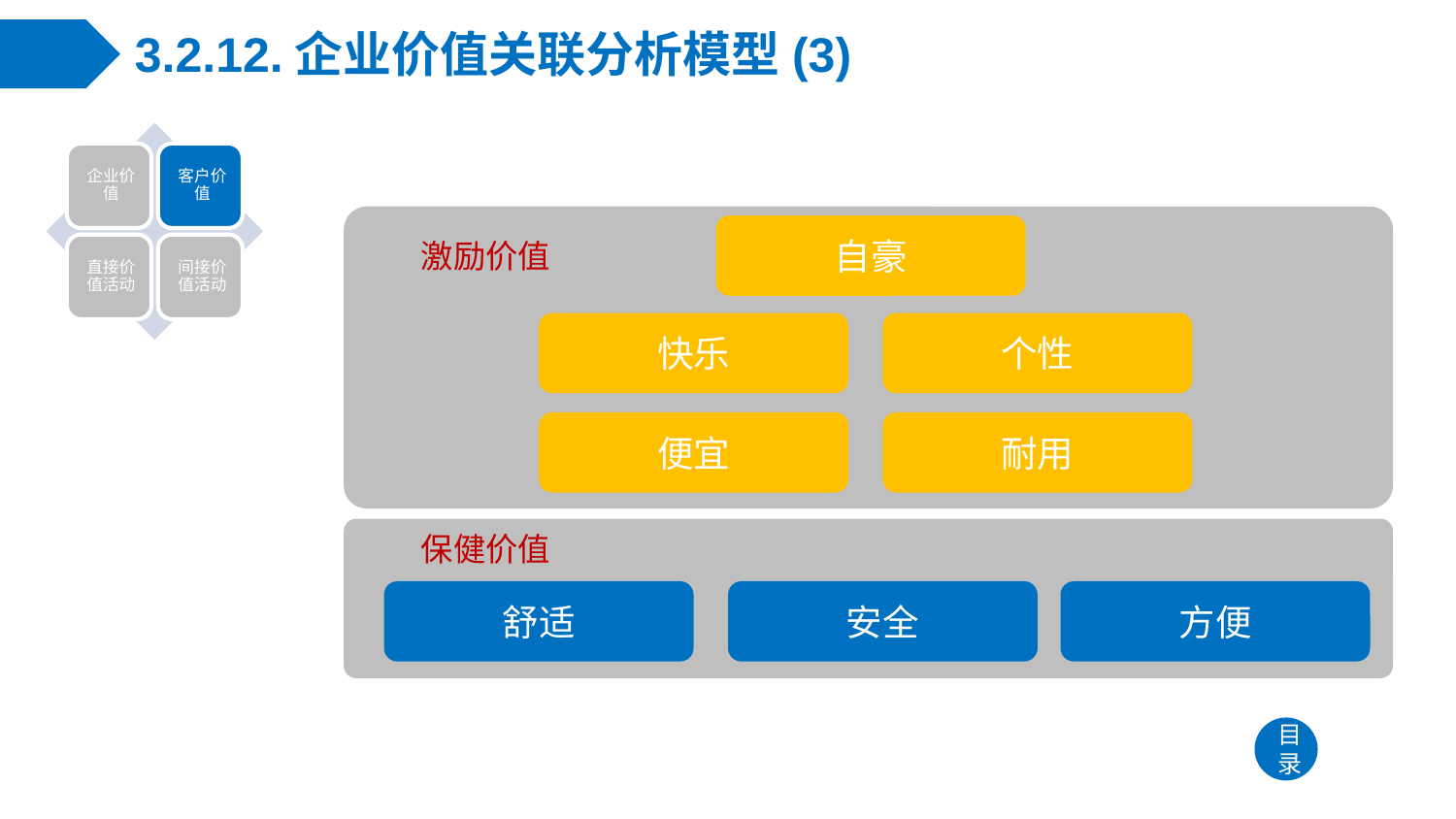

# 3.2.12.企业价值关联分析模型(3)
企业价值
客户价值
直接价值活动
间接价值活动

自豪
激励价值
快乐
个性
便宜
耐用

保健价值
舒适
安全
方便
目录